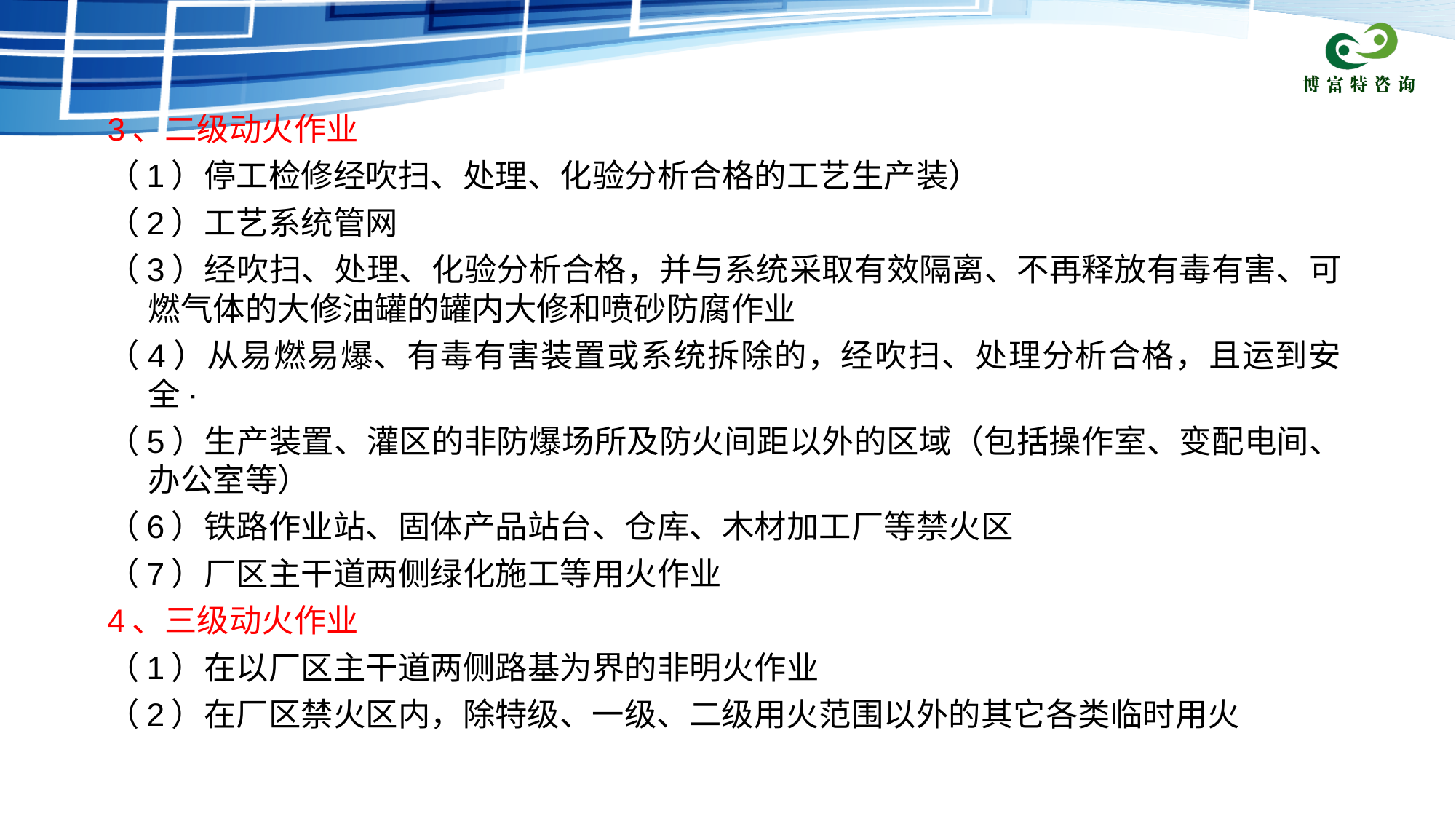

3、二级动火作业
（1）停工检修经吹扫、处理、化验分析合格的工艺生产装）
（2）工艺系统管网
（3）经吹扫、处理、化验分析合格，并与系统采取有效隔离、不再释放有毒有害、可燃气体的大修油罐的罐内大修和喷砂防腐作业
（4）从易燃易爆、有毒有害装置或系统拆除的，经吹扫、处理分析合格，且运到安全·
（5）生产装置、灌区的非防爆场所及防火间距以外的区域（包括操作室、变配电间、办公室等）
（6）铁路作业站、固体产品站台、仓库、木材加工厂等禁火区
（7）厂区主干道两侧绿化施工等用火作业
4、三级动火作业
（1）在以厂区主干道两侧路基为界的非明火作业
（2）在厂区禁火区内，除特级、一级、二级用火范围以外的其它各类临时用火